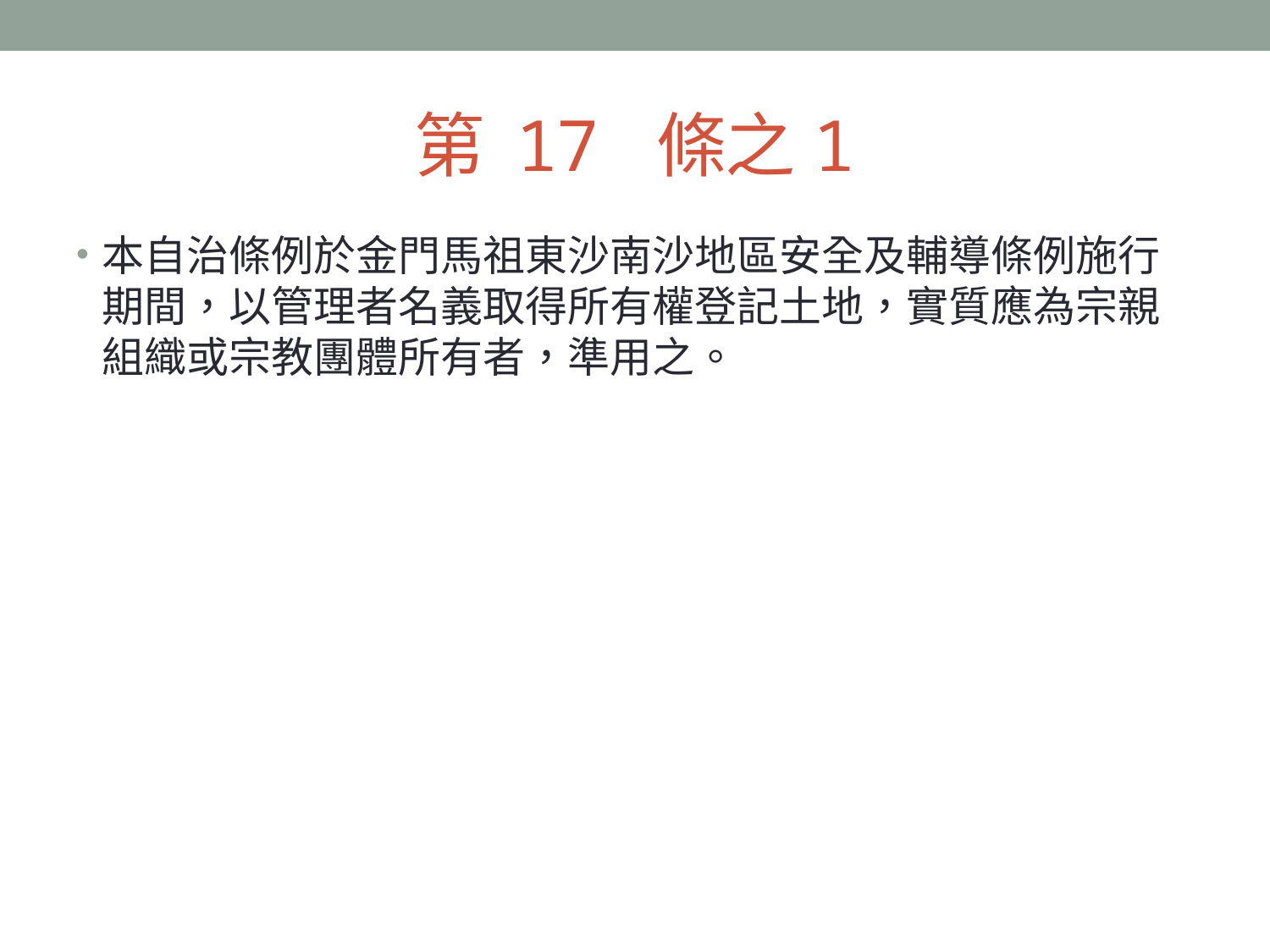

# 第 17 條之1
本自治條例於金門馬祖東沙南沙地區安全及輔導條例施行期間，以管理者名義取得所有權登記土地，實質應為宗親組織或宗教團體所有者，準用之。